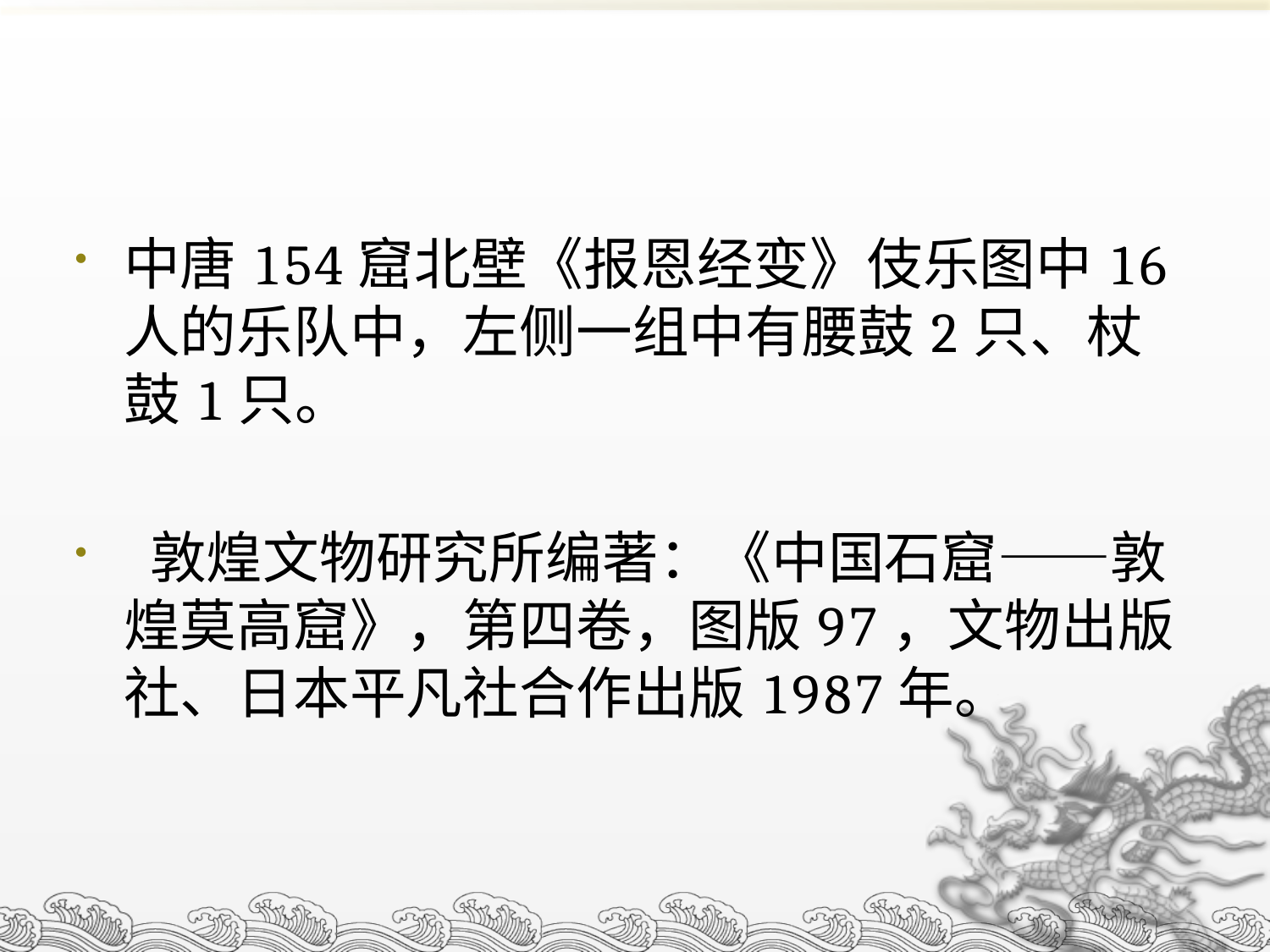

#
中唐154窟北壁《报恩经变》伎乐图中16人的乐队中，左侧一组中有腰鼓2只、杖鼓1只。

 敦煌文物研究所编著：《中国石窟——敦煌莫高窟》，第四卷，图版97，文物出版社、日本平凡社合作出版1987年。